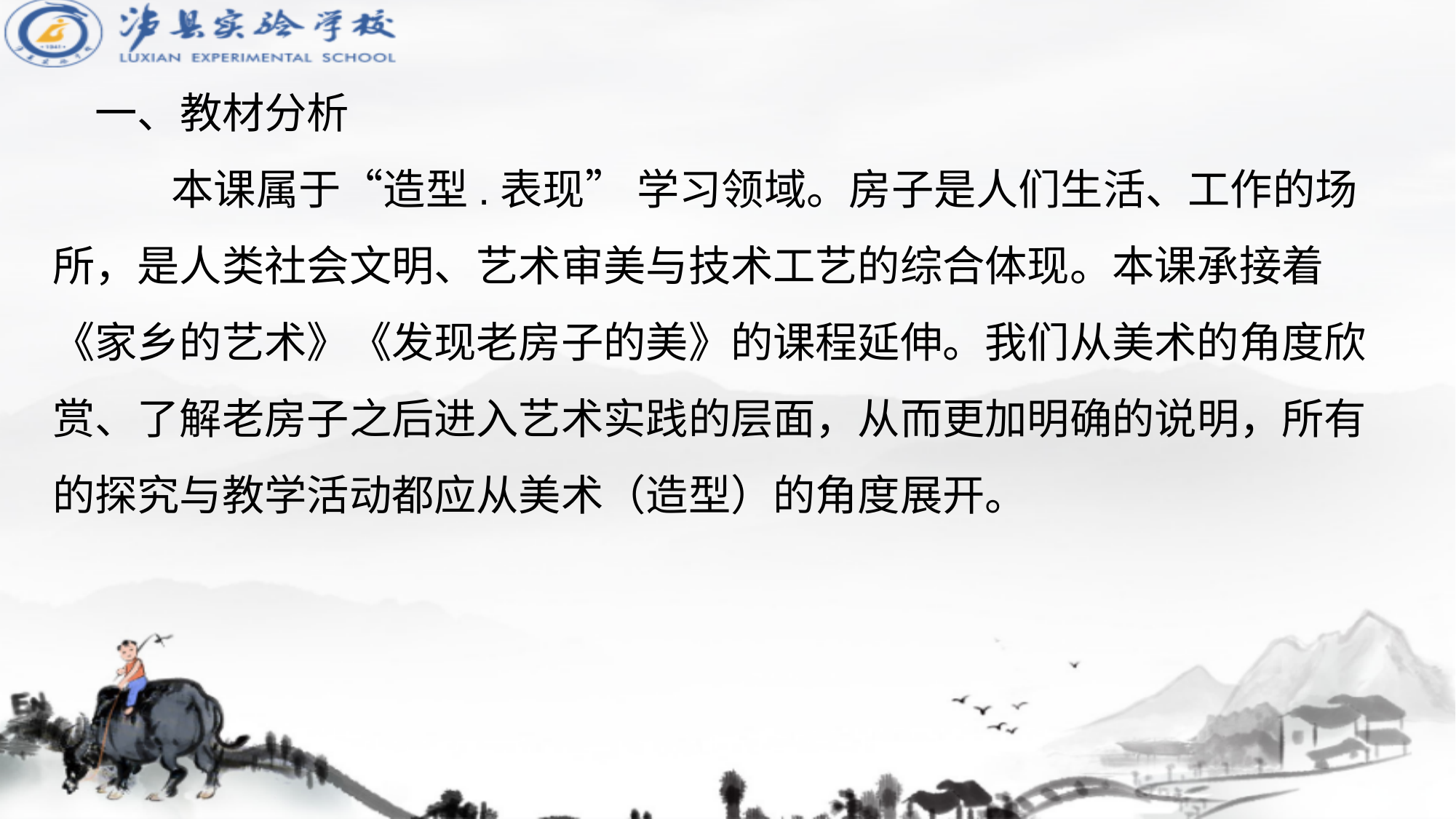

一、教材分析
       本课属于“造型.表现” 学习领域。房子是人们生活、工作的场所，是人类社会文明、艺术审美与技术工艺的综合体现。本课承接着《家乡的艺术》《发现老房子的美》的课程延伸。我们从美术的角度欣赏、了解老房子之后进入艺术实践的层面，从而更加明确的说明，所有的探究与教学活动都应从美术（造型）的角度展开。